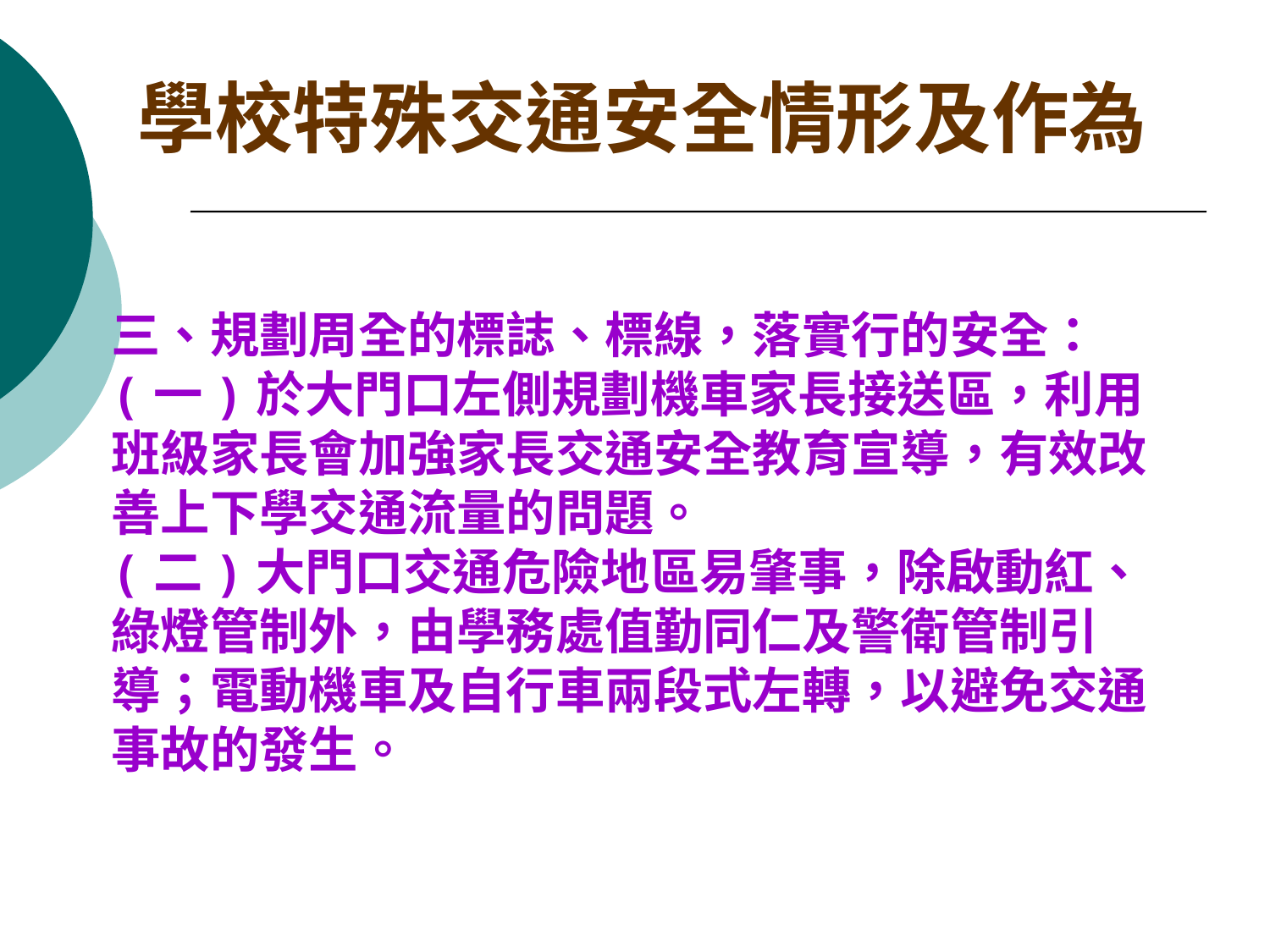

學校特殊交通安全情形及作為
三、規劃周全的標誌、標線，落實行的安全：
(一)於大門口左側規劃機車家長接送區，利用班級家長會加強家長交通安全教育宣導，有效改善上下學交通流量的問題。
(二)大門口交通危險地區易肇事，除啟動紅、綠燈管制外，由學務處值勤同仁及警衛管制引導；電動機車及自行車兩段式左轉，以避免交通事故的發生。